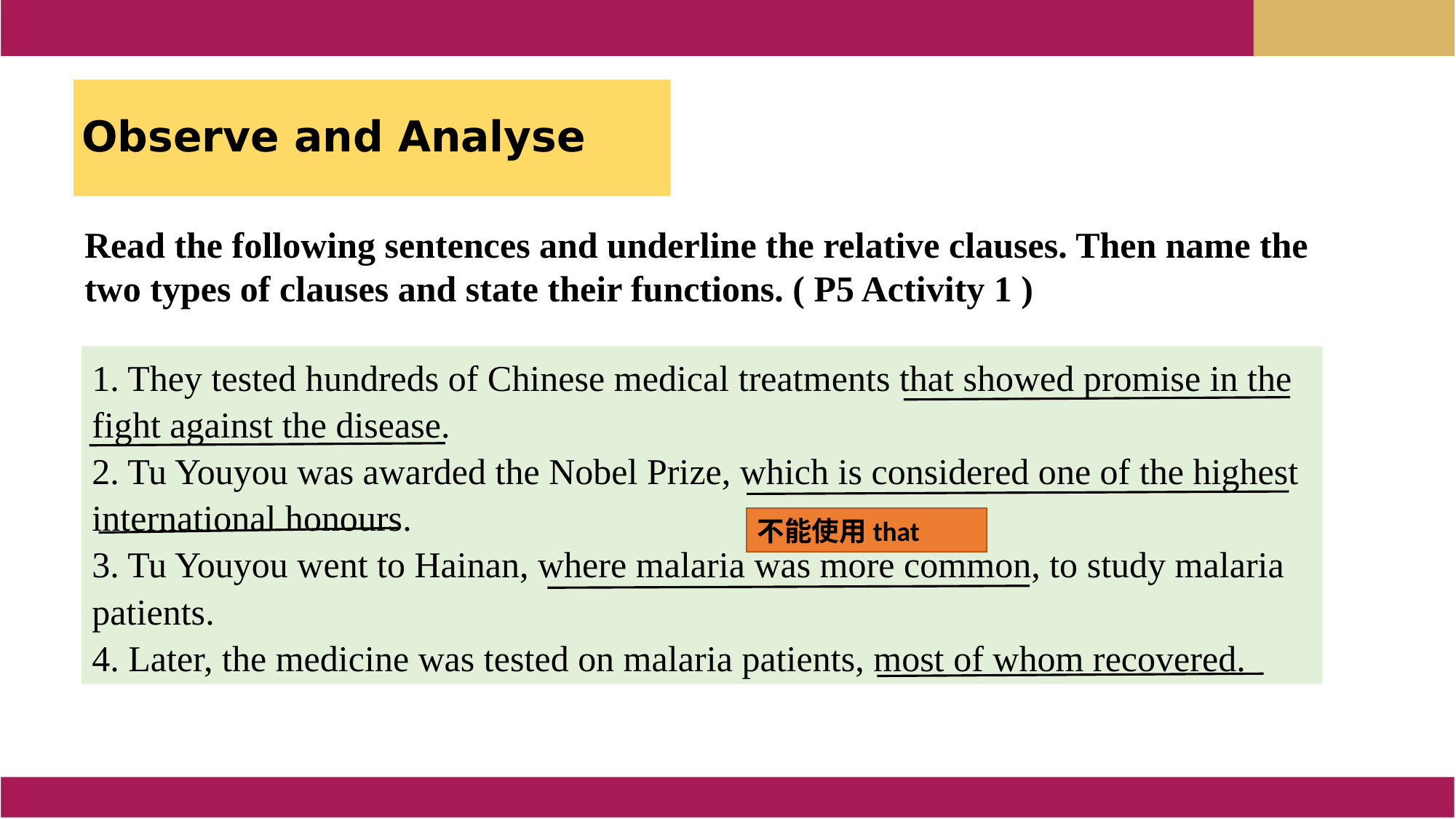

Observe and Analyse
Read the following sentences and underline the relative clauses. Then name the two types of clauses and state their functions. ( P5 Activity 1 )
1. They tested hundreds of Chinese medical treatments that showed promise in the fight against the disease.
2. Tu Youyou was awarded the Nobel Prize, which is considered one of the highest international honours.
3. Tu Youyou went to Hainan, where malaria was more common, to study malaria patients.
4. Later, the medicine was tested on malaria patients, most of whom recovered.
不能使用that